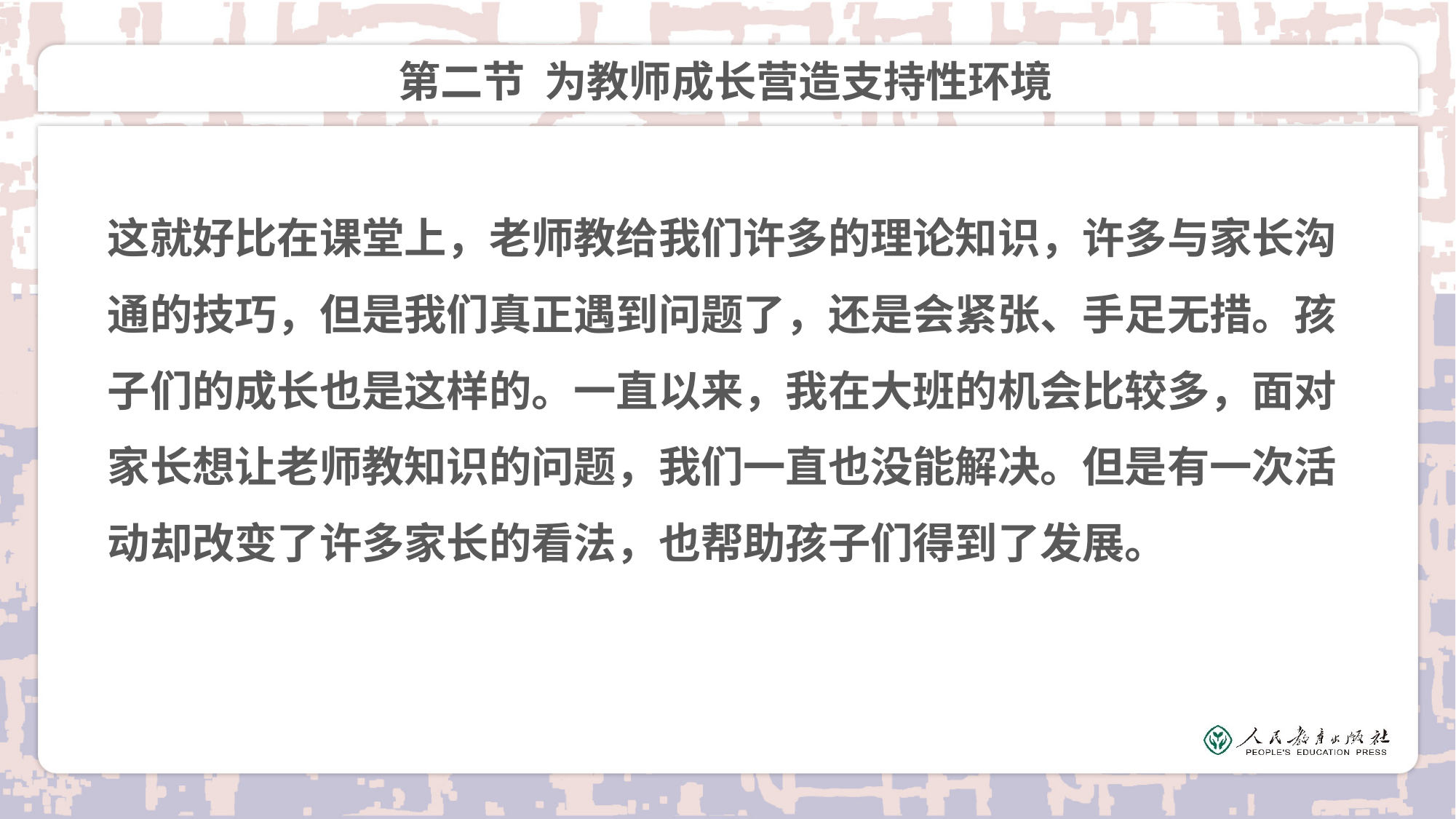

# 第二节  为教师成长营造支持性环境
这就好比在课堂上，老师教给我们许多的理论知识，许多与家长沟通的技巧，但是我们真正遇到问题了，还是会紧张、手足无措。孩子们的成长也是这样的。一直以来，我在大班的机会比较多，面对家长想让老师教知识的问题，我们一直也没能解决。但是有一次活动却改变了许多家长的看法，也帮助孩子们得到了发展。